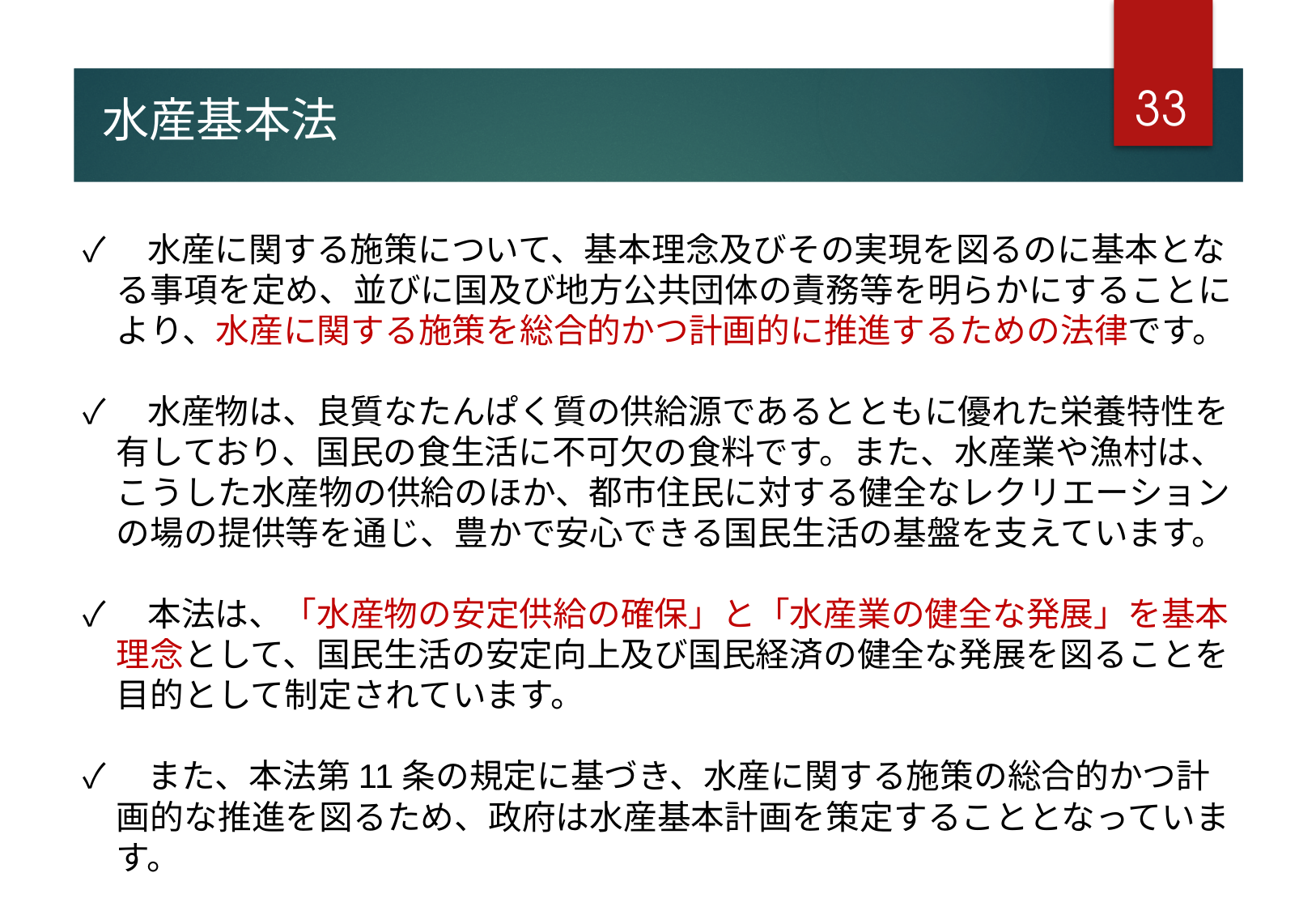

33
水産基本法

✓　水産に関する施策について、基本理念及びその実現を図るのに基本とな
　る事項を定め、並びに国及び地方公共団体の責務等を明らかにすることに
　より、水産に関する施策を総合的かつ計画的に推進するための法律です。

✓　水産物は、良質なたんぱく質の供給源であるとともに優れた栄養特性を
　有しており、国民の食生活に不可欠の食料です。また、水産業や漁村は、
　こうした水産物の供給のほか、都市住民に対する健全なレクリエーション
　の場の提供等を通じ、豊かで安心できる国民生活の基盤を支えています。

✓　本法は、「水産物の安定供給の確保」と「水産業の健全な発展」を基本
　理念として、国民生活の安定向上及び国民経済の健全な発展を図ることを
　目的として制定されています。

✓　また、本法第11条の規定に基づき、水産に関する施策の総合的かつ計
　画的な推進を図るため、政府は水産基本計画を策定することとなっていま
　す。
# Ⅰ.●●